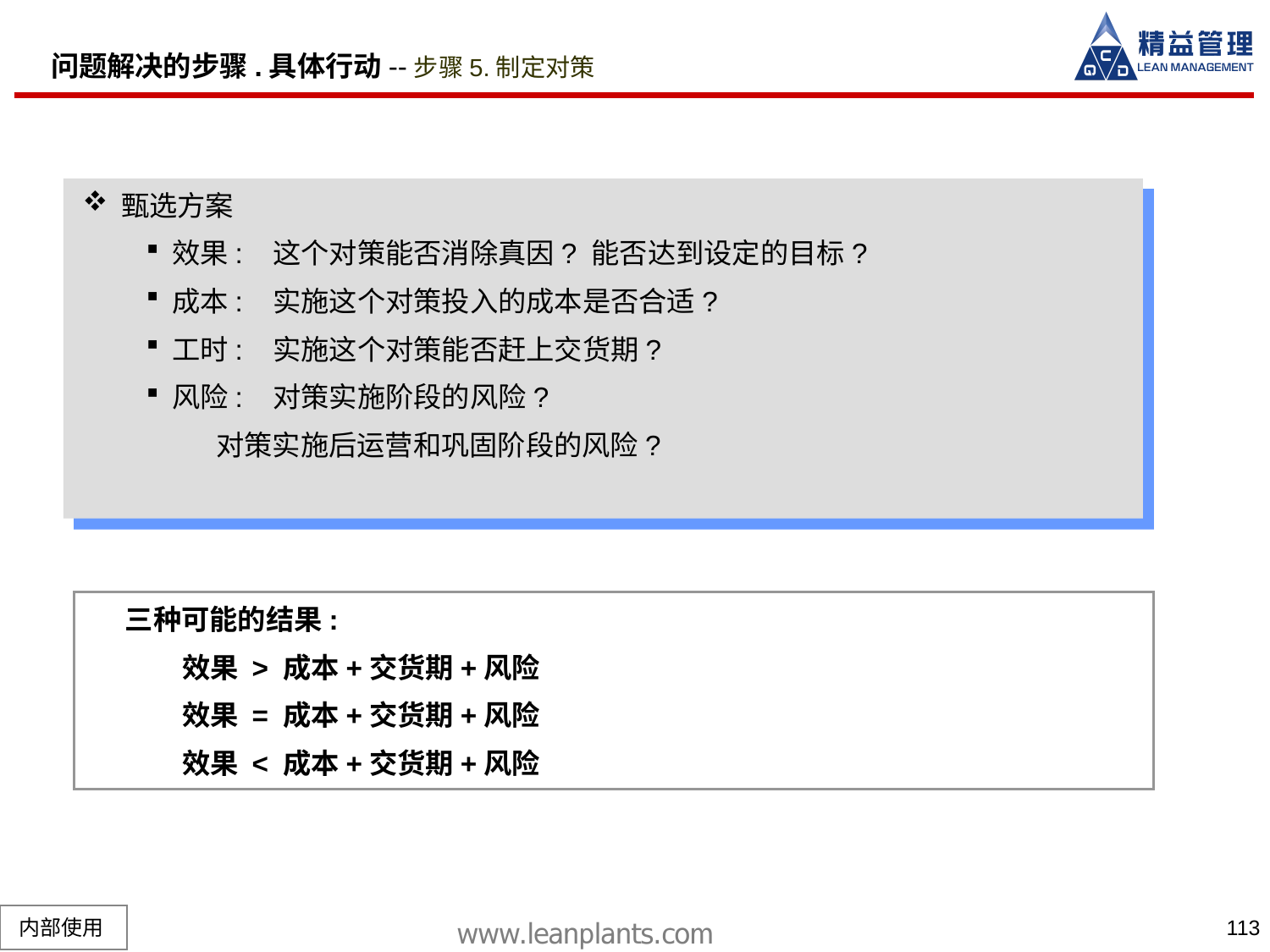

问题解决的步骤.具体行动--步骤5.制定对策
 甄选方案
 效果:   这个对策能否消除真因? 能否达到设定的目标?
 成本:   实施这个对策投入的成本是否合适?
 工时:   实施这个对策能否赶上交货期?
 风险:   对策实施阶段的风险?
          对策实施后运营和巩固阶段的风险?

    三种可能的结果:
             效果 > 成本+交货期+风险
             效果 = 成本+交货期+风险
             效果 < 成本+交货期+风险
内部使用